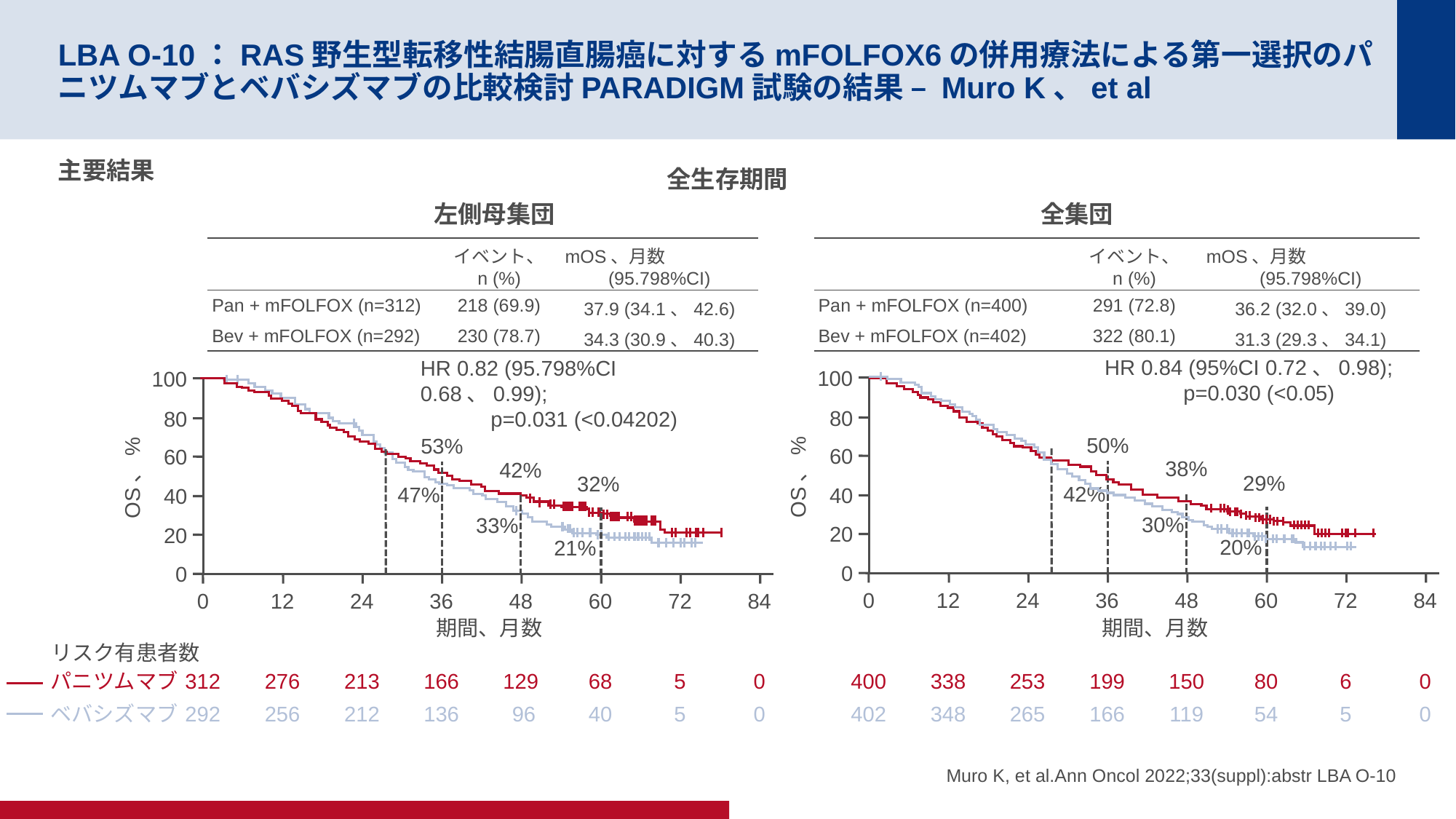

# LBA O-10：RAS野生型転移性結腸直腸癌に対するmFOLFOX6の併用療法による第一選択のパニツムマブとベバシズマブの比較検討PARADIGM試験の結果 – Muro K、et al
主要結果
全生存期間
左側母集団
全集団
|  | イベント、 n (%) | mOS、月数 (95.798%CI) |
| --- | --- | --- |
| Pan + mFOLFOX (n=312) | 218 (69.9) | 37.9 (34.1、42.6) |
| Bev + mFOLFOX (n=292) | 230 (78.7) | 34.3 (30.9、40.3) |
|  | イベント、 n (%) | mOS、月数 (95.798%CI) |
| --- | --- | --- |
| Pan + mFOLFOX (n=400) | 291 (72.8) | 36.2 (32.0、39.0) |
| Bev + mFOLFOX (n=402) | 322 (80.1) | 31.3 (29.3、34.1) |
HR 0.84 (95%CI 0.72、0.98);
p=0.030 (<0.05)
HR 0.82 (95.798%CI 0.68、0.99);
p=0.031 (<0.04202)
100

80

60

OS、%
40

20

0

100

80

60

OS、%
40

20

0

50%
53%
38%
42%
29%
32%
42%
47%
30%
33%
20%
21%

0
12
24
36
48
60
72
84

0
12
24
36
48
60
72
84
期間、月数
期間、月数
リスク有患者数
パニツムマブ
312
276
213
166
129
68
5
0
400
338
253
199
150
80
6
0
ベバシズマブ
292
256
212
136
 96
40
5
0
402
348
265
166
119
54
5
0
Muro K, et al.Ann Oncol 2022;33(suppl):abstr LBA O-10